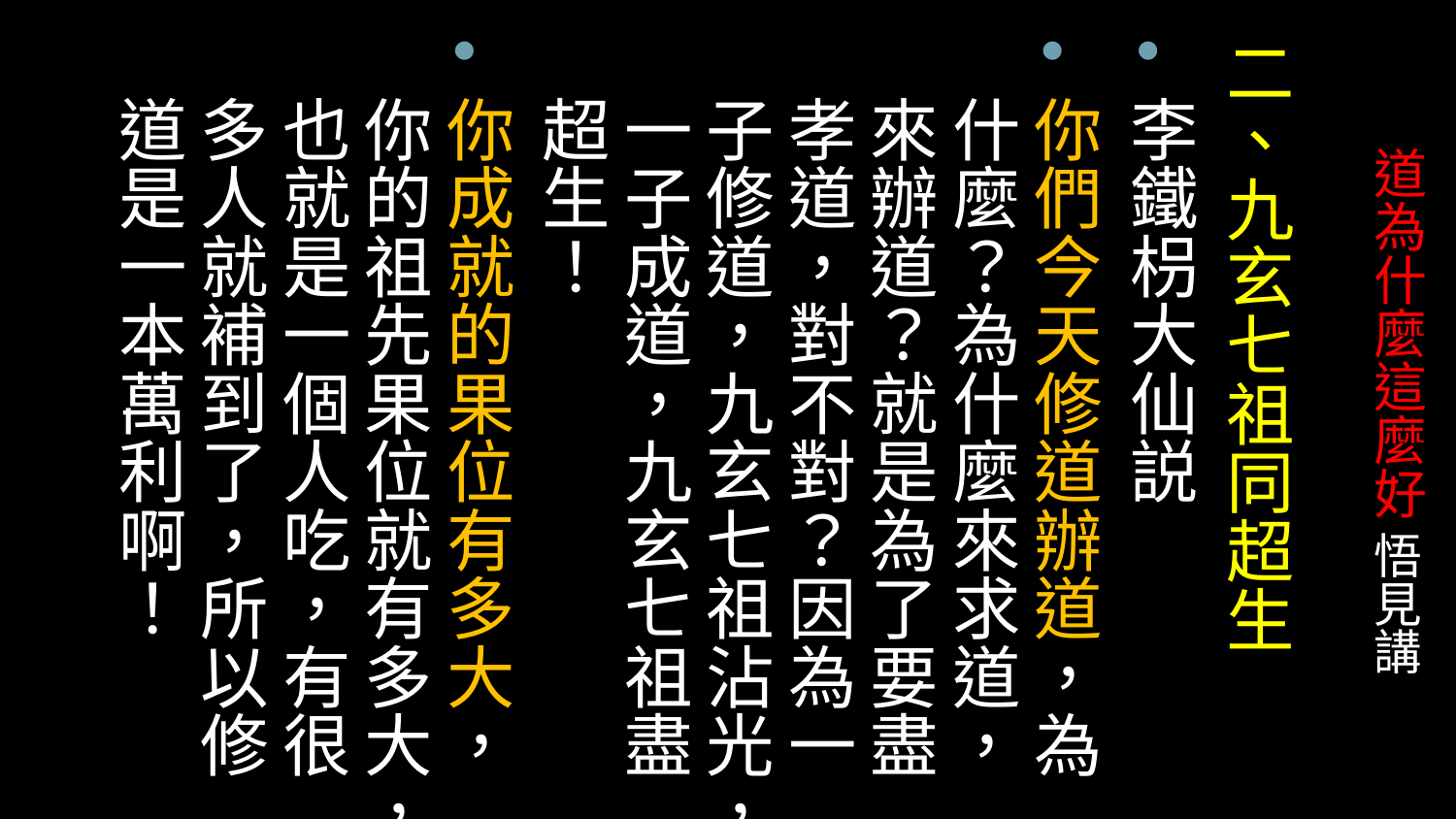

二、九玄七祖同超生
李鐵枴大仙説
你們今天修道辦道，為什麼？為什麼來求道，來辦道？就是為了要盡孝道，對不對？因為一子修道，九玄七祖沾光，一子成道，九玄七祖盡超生！
你成就的果位有多大，你的祖先果位就有多大，也就是一個人吃，有很多人就補到了，所以修道是一本萬利啊！

# 道為什麼這麼好 悟見講